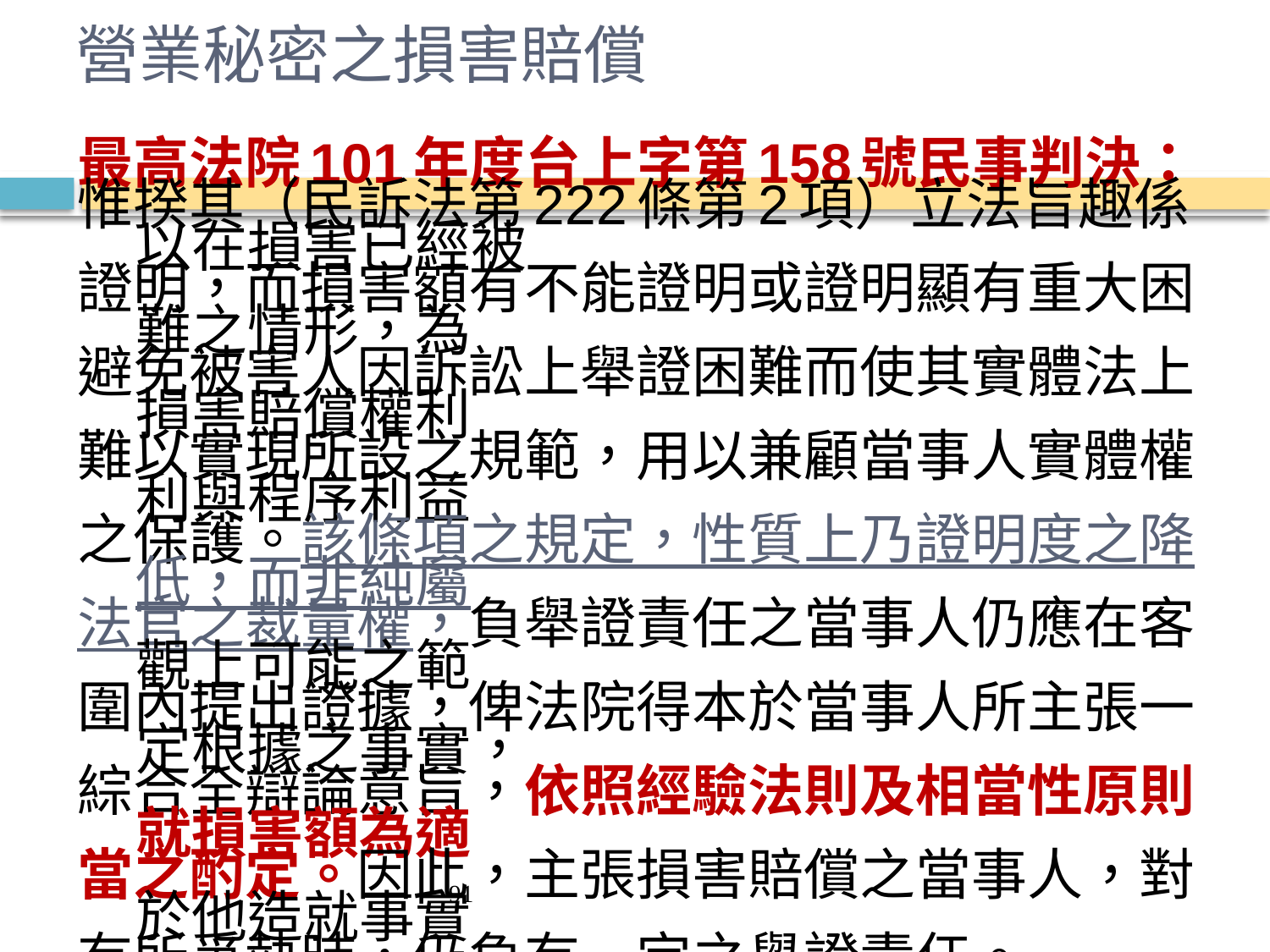

# 營業秘密之損害賠償
最高法院101年度台上字第158號民事判決：
惟揆其（民訴法第222條第2項）立法旨趣係以在損害已經被
證明，而損害額有不能證明或證明顯有重大困難之情形，為
避免被害人因訴訟上舉證困難而使其實體法上損害賠償權利
難以實現所設之規範，用以兼顧當事人實體權利與程序利益
之保護。該條項之規定，性質上乃證明度之降低，而非純屬
法官之裁量權，負舉證責任之當事人仍應在客觀上可能之範
圍內提出證據，俾法院得本於當事人所主張一定根據之事實，
綜合全辯論意旨，依照經驗法則及相當性原則就損害額為適
當之酌定。因此，主張損害賠償之當事人，對於他造就事實
有所爭執時，仍負有一定之舉證責任。
91